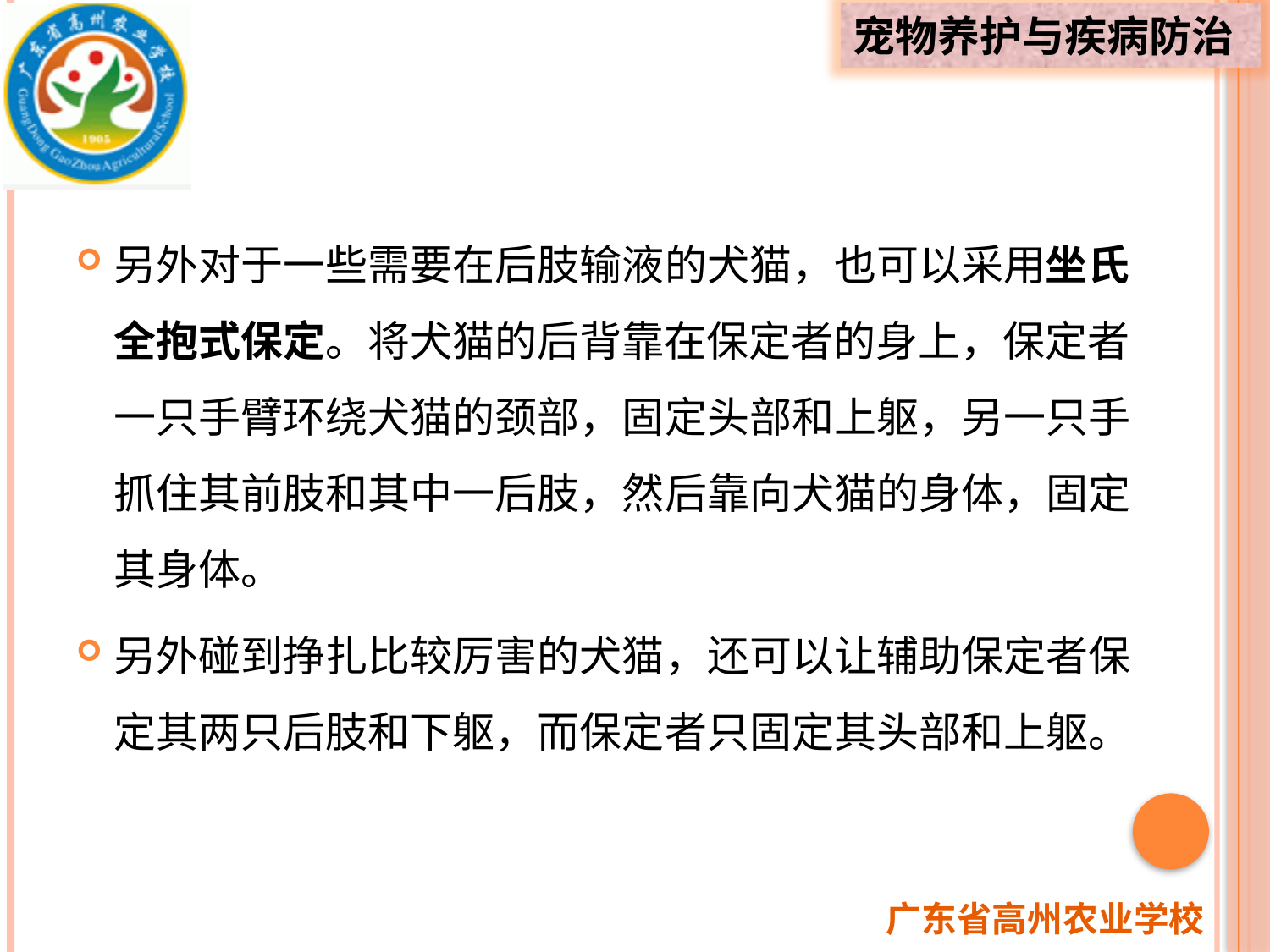

另外对于一些需要在后肢输液的犬猫，也可以采用坐氏全抱式保定。将犬猫的后背靠在保定者的身上，保定者一只手臂环绕犬猫的颈部，固定头部和上躯，另一只手抓住其前肢和其中一后肢，然后靠向犬猫的身体，固定其身体。
另外碰到挣扎比较厉害的犬猫，还可以让辅助保定者保定其两只后肢和下躯，而保定者只固定其头部和上躯。